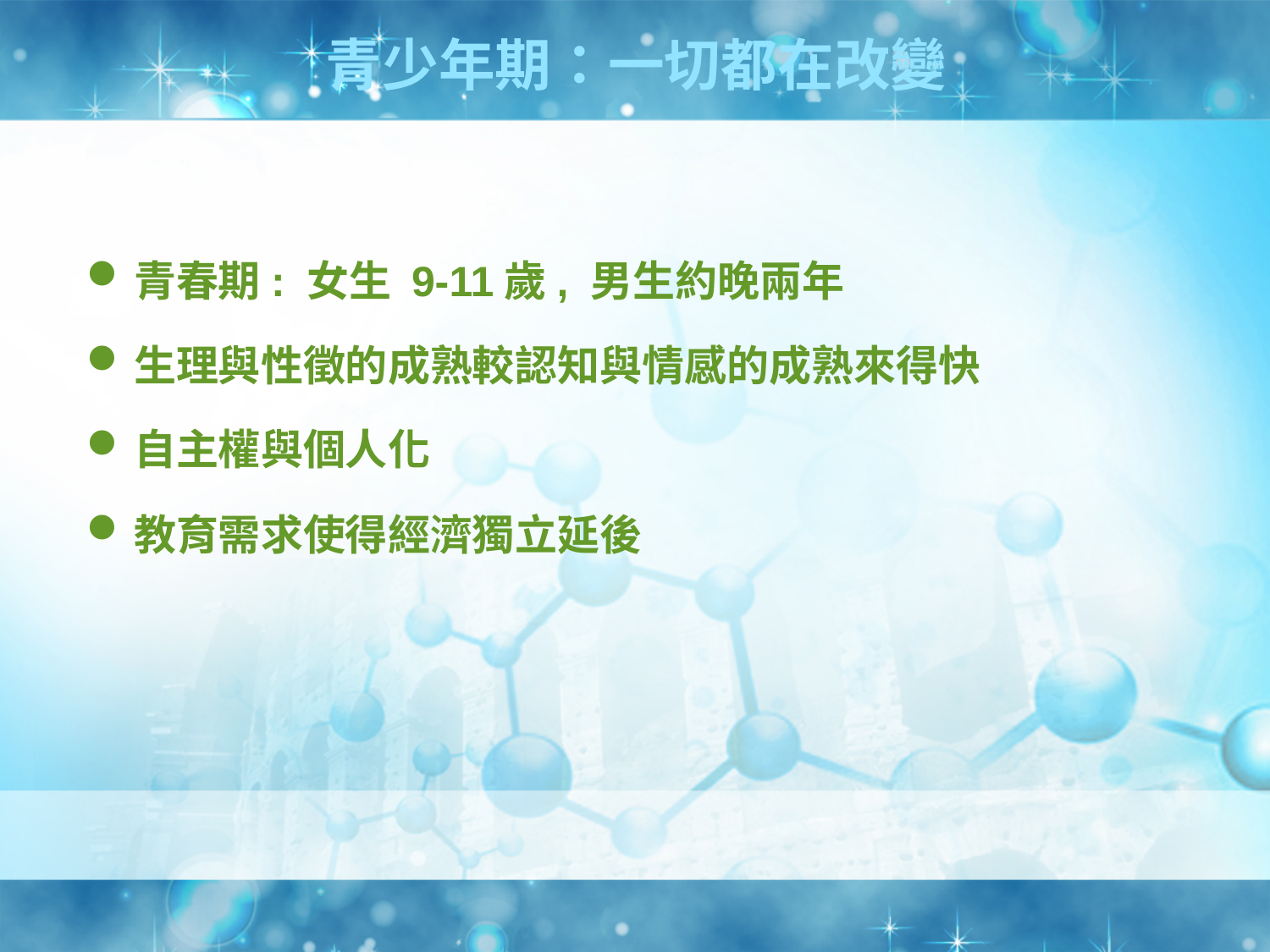

# 青少年期：一切都在改變
青春期: 女生 9-11歲, 男生約晚兩年
生理與性徵的成熟較認知與情感的成熟來得快
自主權與個人化
教育需求使得經濟獨立延後